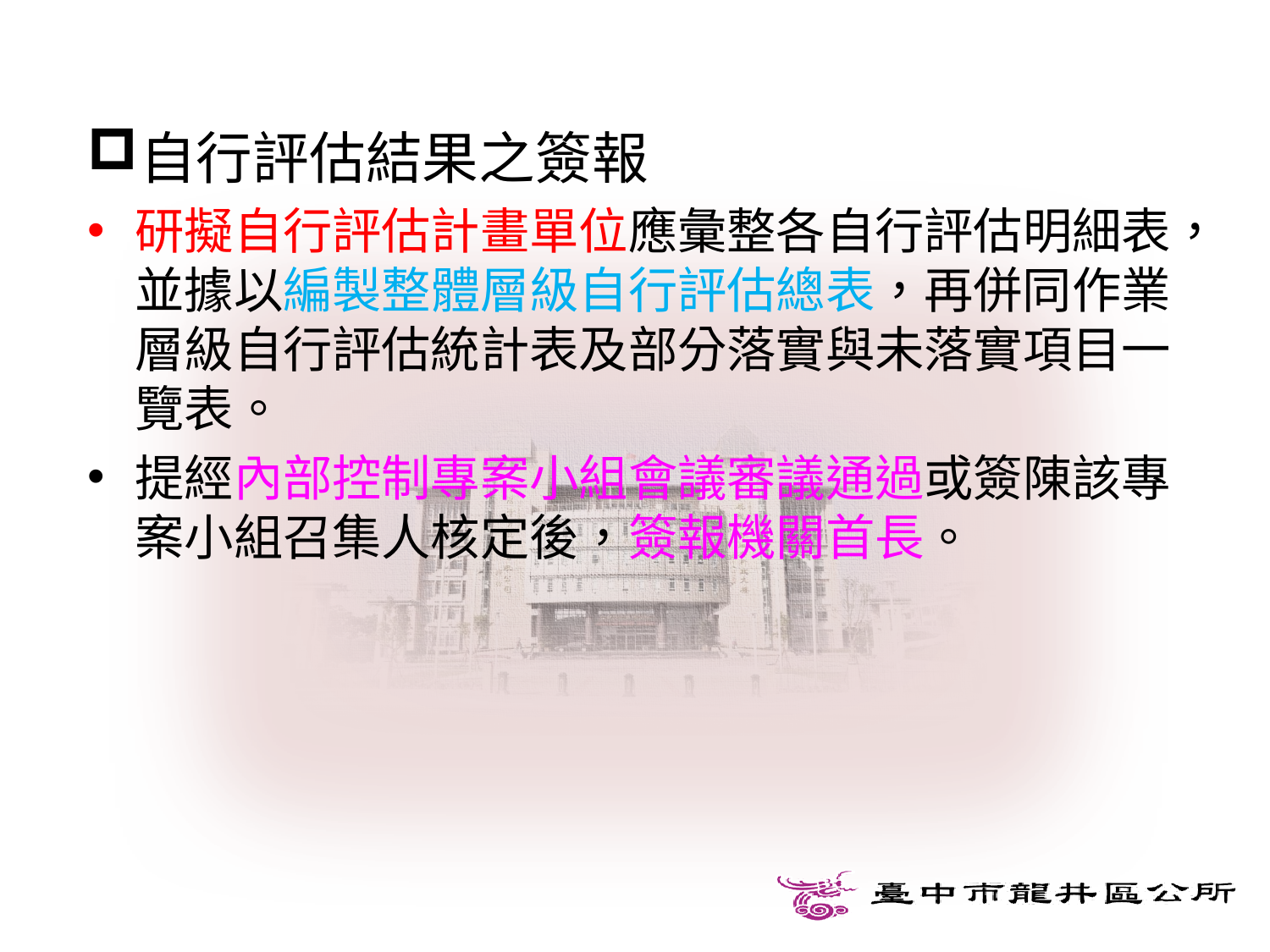

自行評估結果之簽報
研擬自行評估計畫單位應彙整各自行評估明細表，並據以編製整體層級自行評估總表，再併同作業層級自行評估統計表及部分落實與未落實項目一覽表。
提經內部控制專案小組會議審議通過或簽陳該專案小組召集人核定後，簽報機關首長。